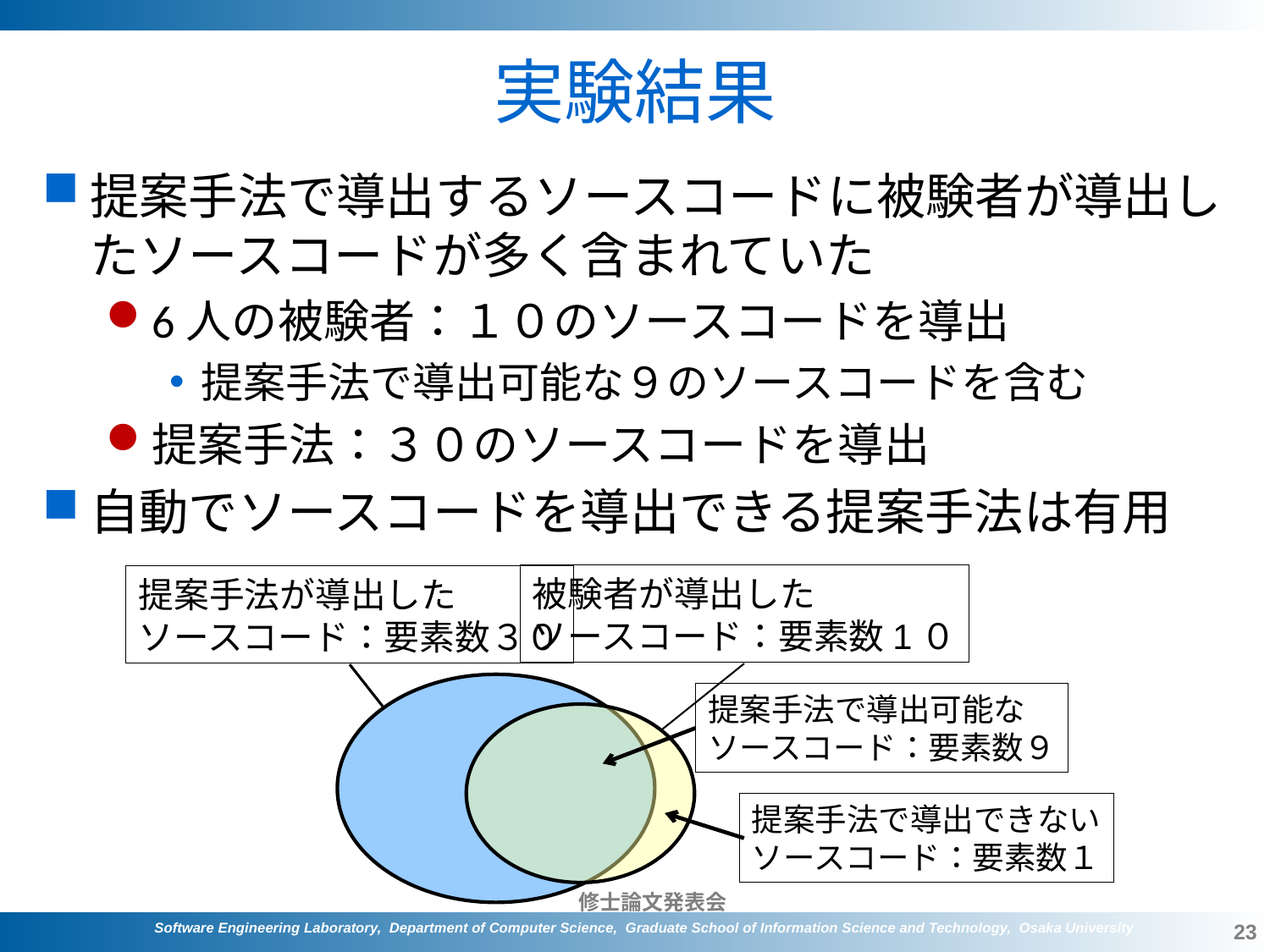

# 実験結果
提案手法で導出するソースコードに被験者が導出したソースコードが多く含まれていた
6人の被験者：１０のソースコードを導出
提案手法で導出可能な９のソースコードを含む
提案手法：３０のソースコードを導出
自動でソースコードを導出できる提案手法は有用
被験者が導出した
ソースコード：要素数1０
提案手法が導出した
ソースコード：要素数３０

提案手法で導出できない
ソースコード：要素数１
提案手法で導出可能な
ソースコード：要素数９

23
Software Engineering Laboratory,  Department of Computer Science,  Graduate School of Information Science and Technology,  Osaka University